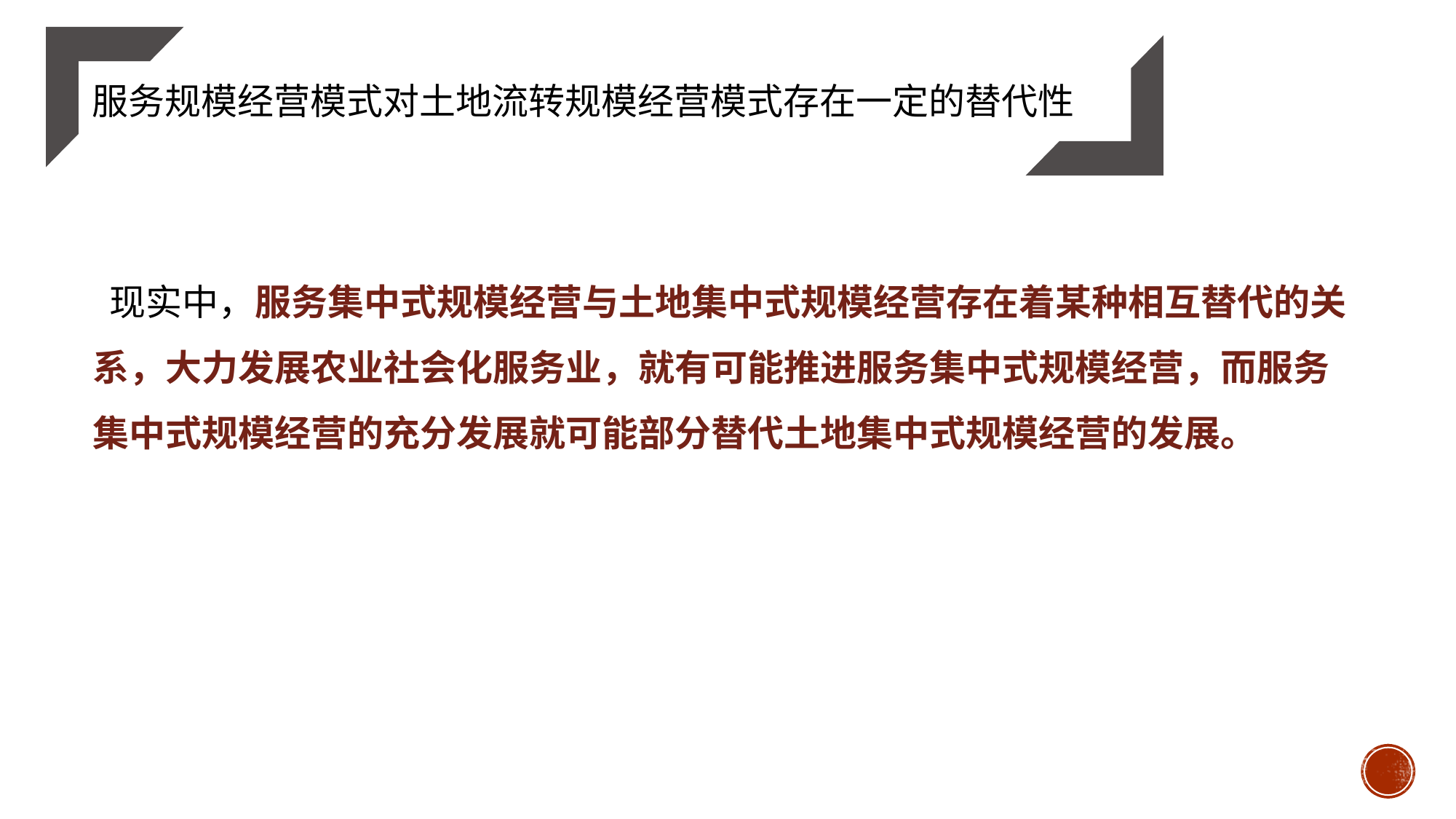

服务规模经营模式对土地流转规模经营模式存在一定的替代性
 现实中，服务集中式规模经营与土地集中式规模经营存在着某种相互替代的关系，大力发展农业社会化服务业，就有可能推进服务集中式规模经营，而服务集中式规模经营的充分发展就可能部分替代土地集中式规模经营的发展。